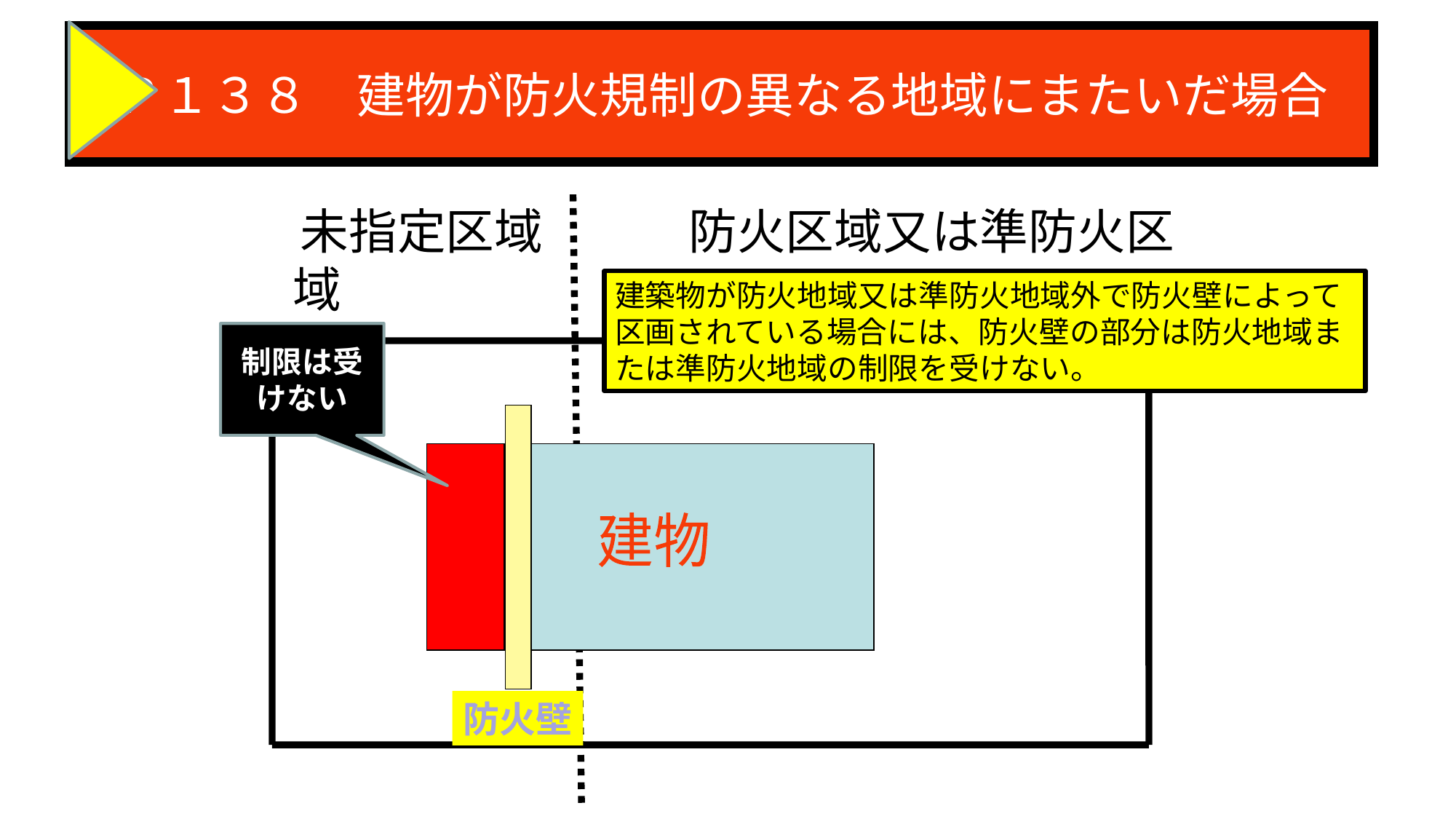

# Ｐ１３８　建物が防火規制の異なる地域にまたいだ場合

　未指定区域　　　防火区域又は準防火区域
建築物が防火地域又は準防火地域外で防火壁によって区画されている場合には、防火壁の部分は防火地域または準防火地域の制限を受けない。
制限は受けない

建物
防火壁